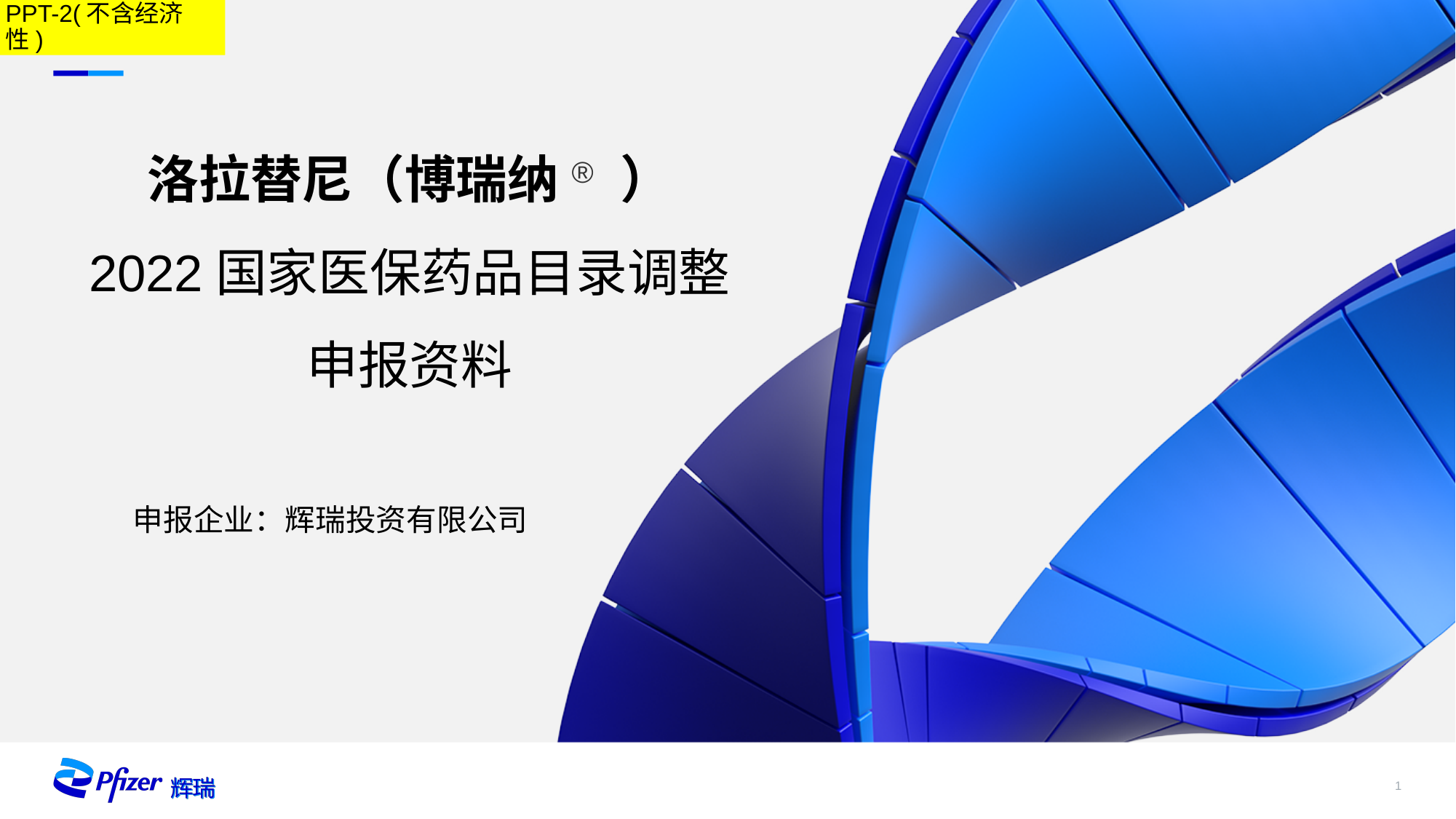

PPT-2(不含经济性)
洛拉替尼（博瑞纳® ）
2022国家医保药品目录调整
申报资料
申报企业：辉瑞投资有限公司